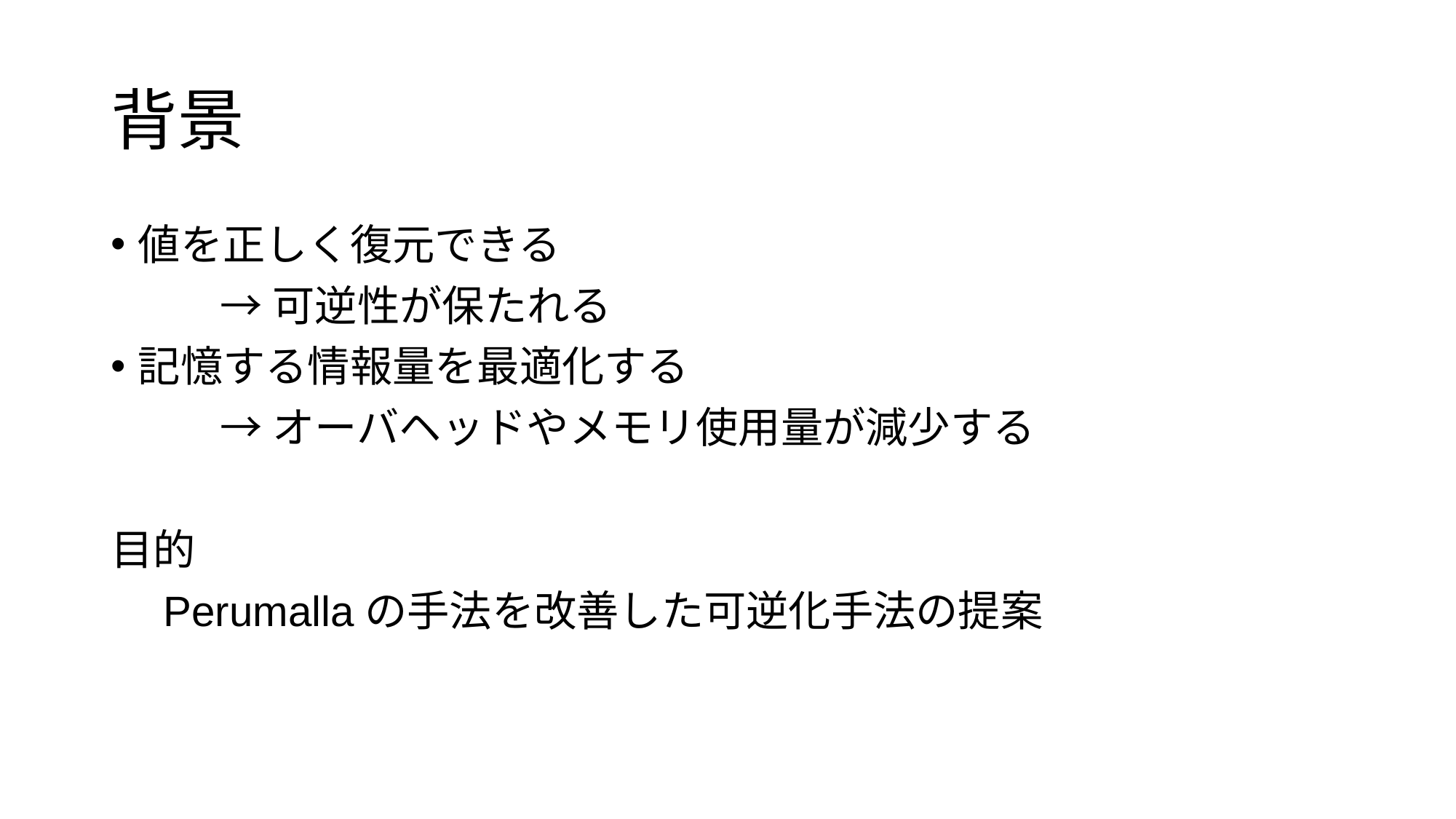

# 背景
値を正しく復元できる
	→可逆性が保たれる
記憶する情報量を最適化する
	→オーバヘッドやメモリ使用量が減少する

目的
　Perumallaの手法を改善した可逆化手法の提案